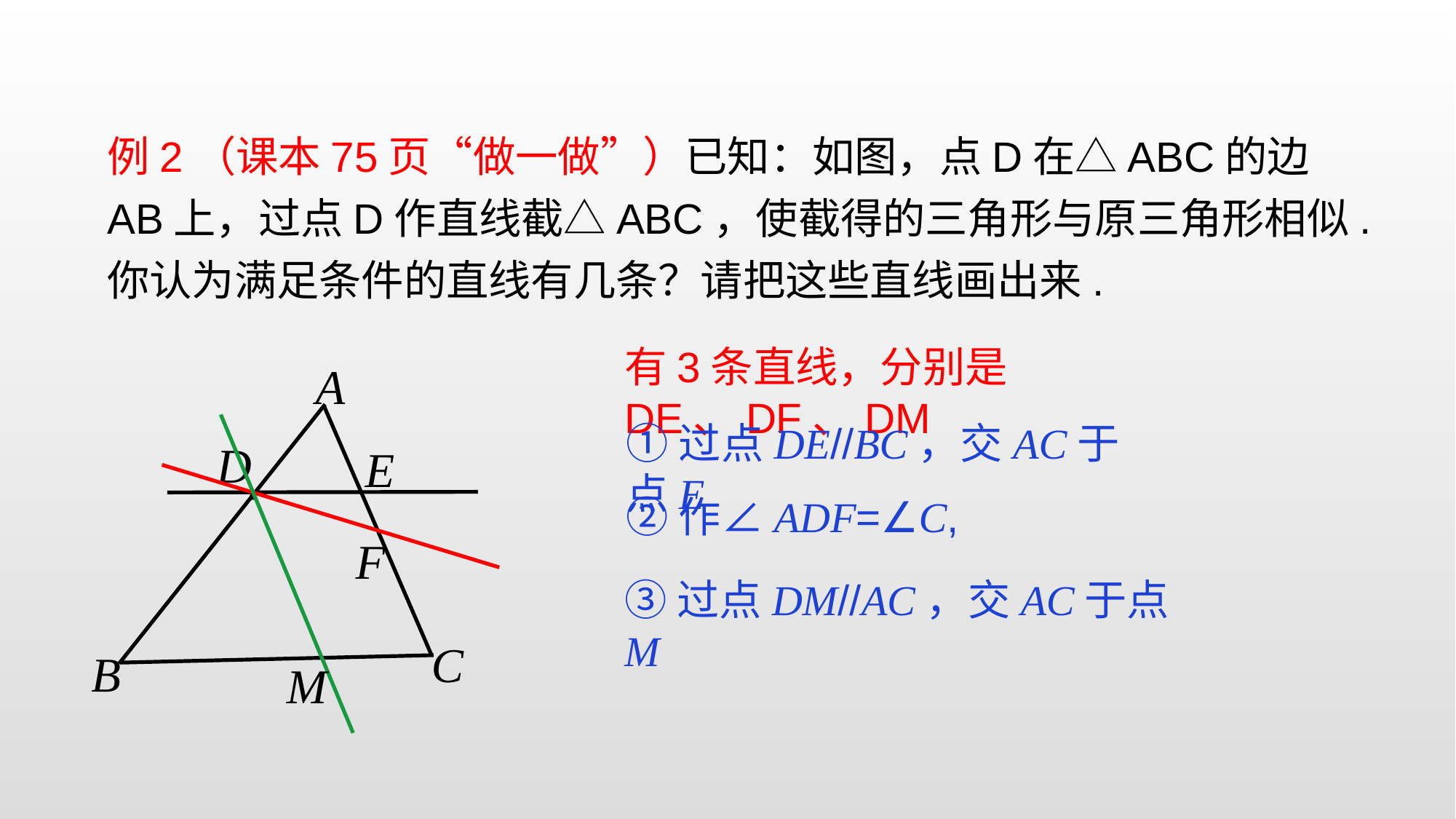

例2（课本75页“做一做”）已知：如图，点D在△ABC的边AB上，过点D作直线截△ABC，使截得的三角形与原三角形相似.你认为满足条件的直线有几条？请把这些直线画出来.
有3条直线，分别是DE、DF、DM
A
C
B
D
●
①过点DE//BC，交AC于点E
M
E
F
②作∠ADF=∠C,
③过点DM//AC，交AC于点M